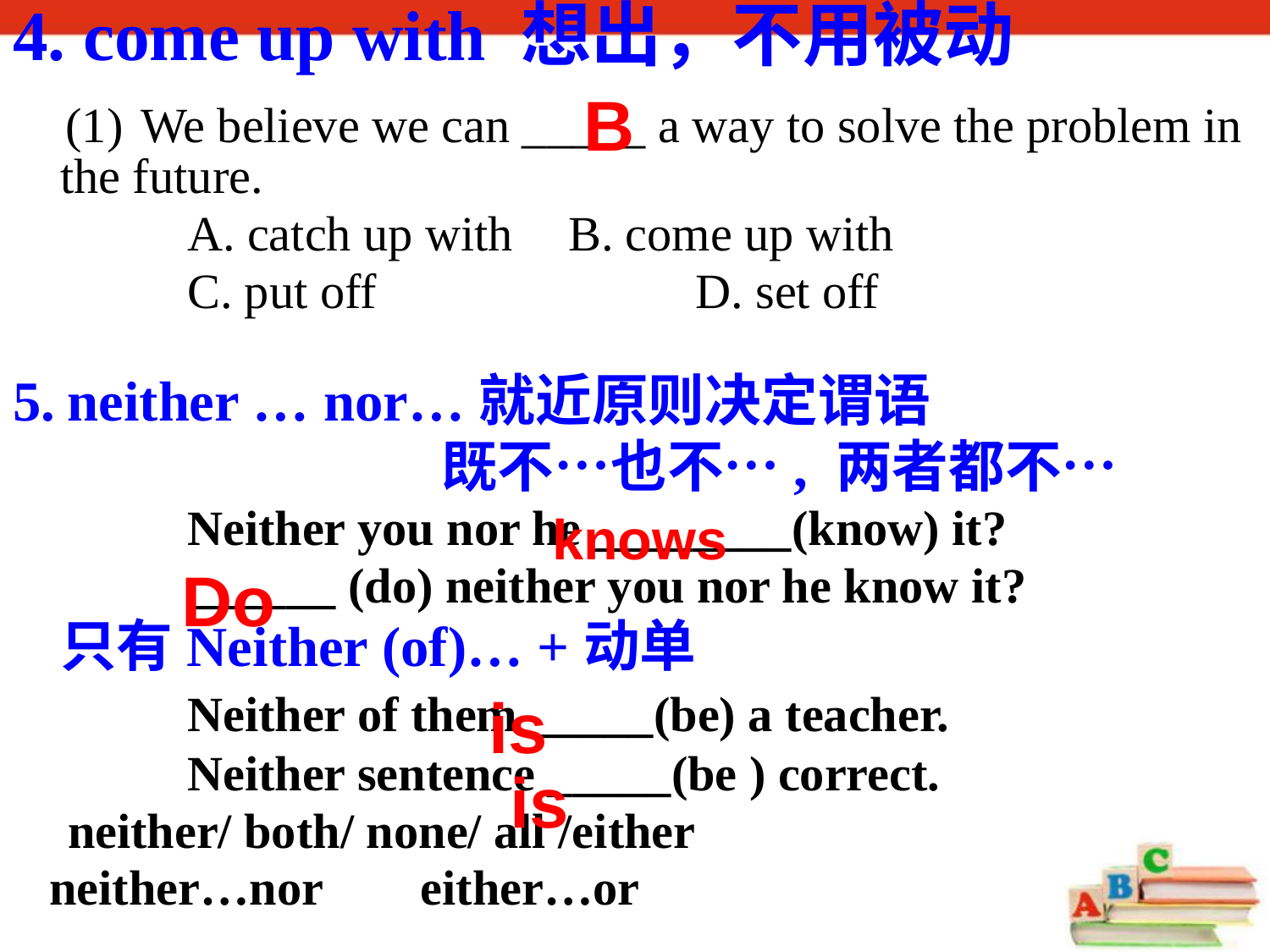

4. come up with 想出，不用被动
   (1) We believe we can _____ a way to solve the problem in the future.
		A. catch up with 	B. come up with
		C. put off 			D. set off

5. neither … nor…就近原则决定谓语
				既不…也不…, 两者都不…
		Neither you nor he ________(know) it?
		______ (do) neither you nor he know it?
	只有Neither (of)… +动单
		Neither of them _____(be) a teacher.
		Neither sentence _____(be ) correct.
    neither/ both/ none/ all /either
   neither…nor        either…or

B
knows
Do
is
is